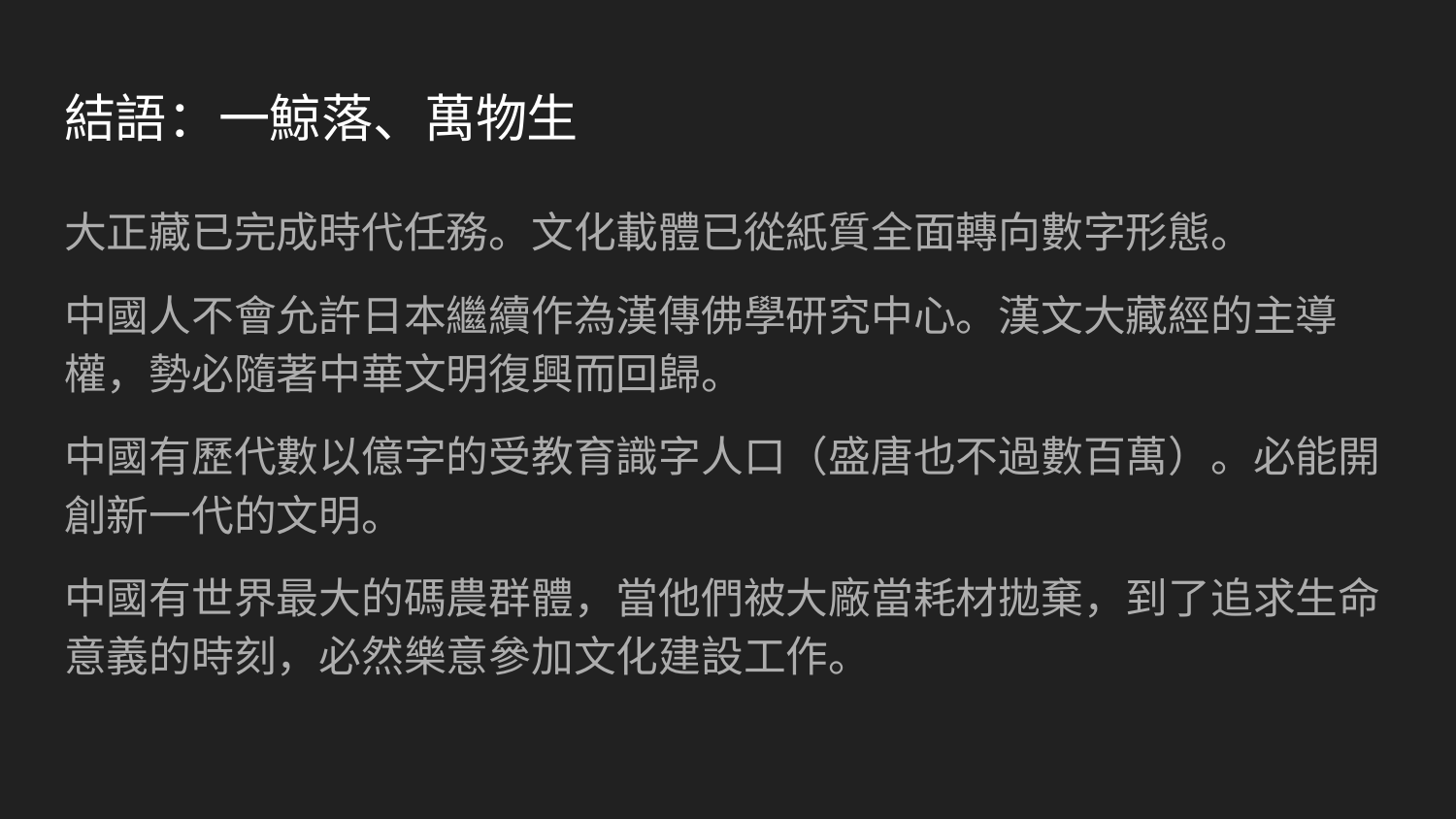

# 結語：一鯨落、萬物生
大正藏已完成時代任務。文化載體已從紙質全面轉向數字形態。
中國人不會允許日本繼續作為漢傳佛學研究中心。漢文大藏經的主導權，勢必隨著中華文明復興而回歸。
中國有歷代數以億字的受教育識字人口（盛唐也不過數百萬）。必能開創新一代的文明。
中國有世界最大的碼農群體，當他們被大廠當耗材拋棄，到了追求生命意義的時刻，必然樂意參加文化建設工作。